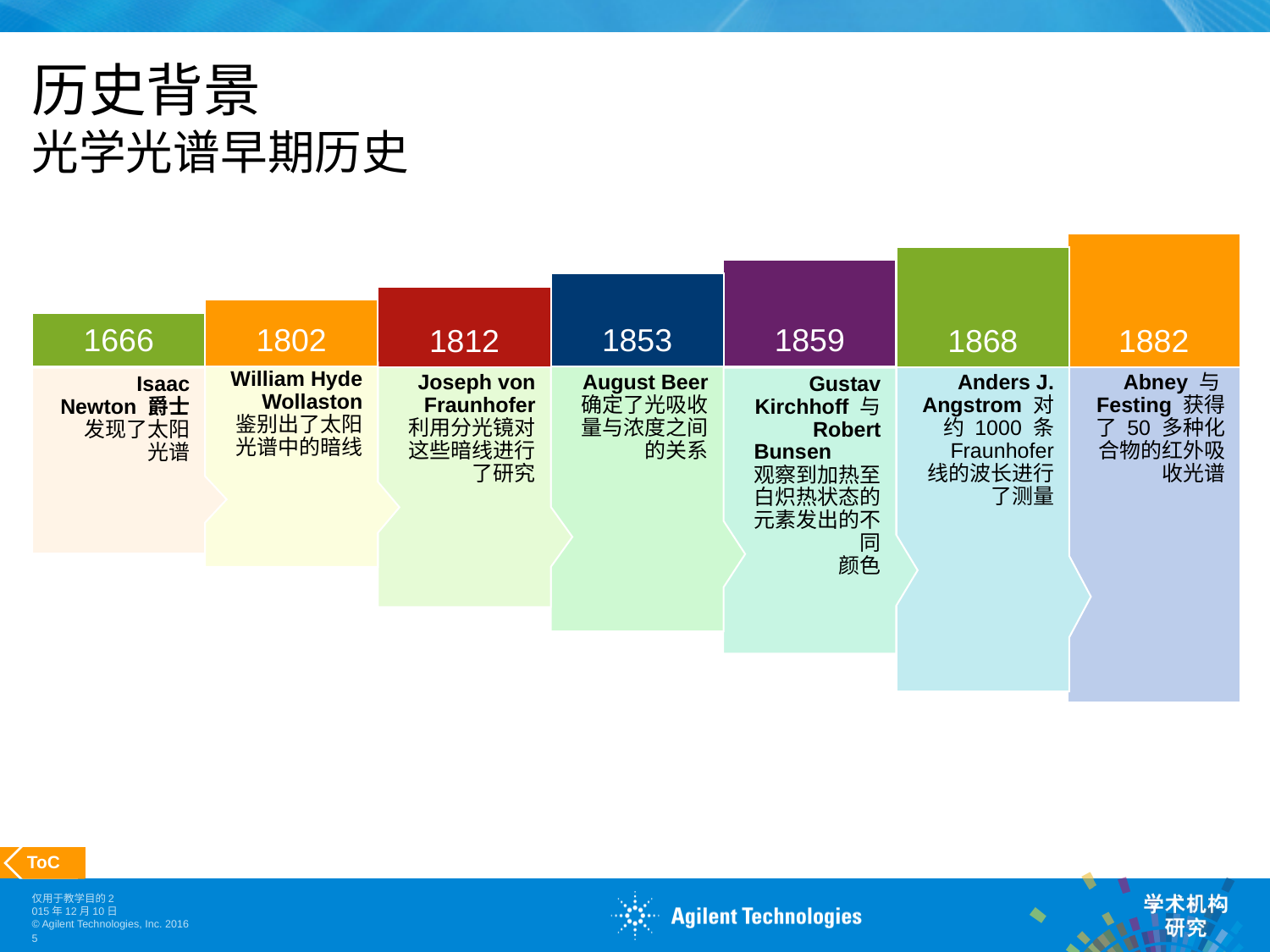

# 历史背景 光学光谱早期历史
1882
1868
1859
1853
1812
1802
1666
William Hyde Wollaston 鉴别出了太阳光谱中的暗线
Anders J. Angstrom 对约 1000 条 Fraunhofer 线的波长进行了测量
Joseph von Fraunhofer 利用分光镜对这些暗线进行了研究
August Beer 确定了光吸收量与浓度之间的关系
Abney 与Festing 获得了 50 多种化合物的红外吸收光谱

Isaac Newton 爵士发现了太阳
光谱
Gustav Kirchhoff 与 Robert Bunsen 	观察到加热至白炽热状态的元素发出的不同
颜色
 ToC